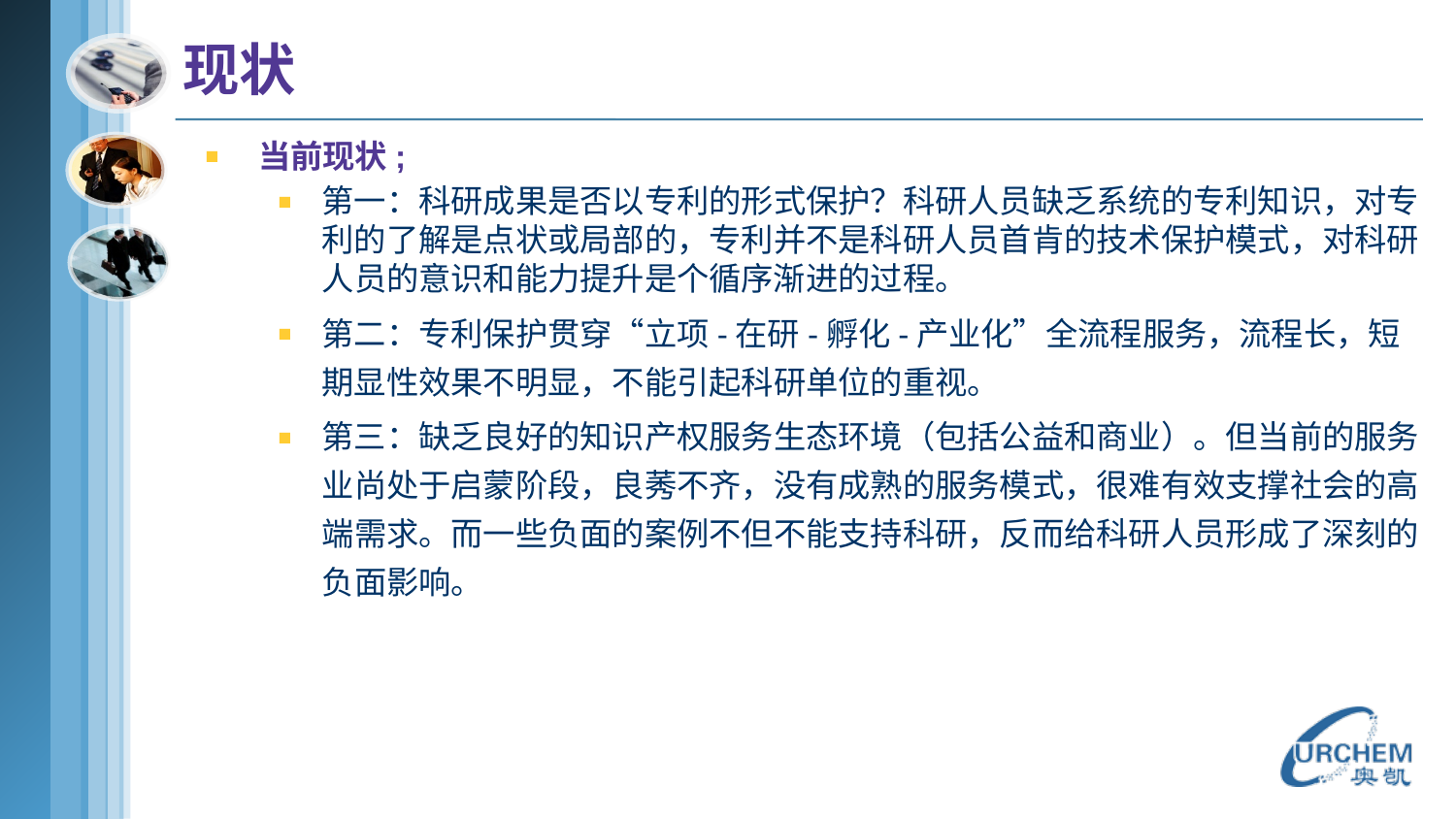

# 现状
当前现状;
第一：科研成果是否以专利的形式保护？科研人员缺乏系统的专利知识，对专利的了解是点状或局部的，专利并不是科研人员首肯的技术保护模式，对科研人员的意识和能力提升是个循序渐进的过程。
第二：专利保护贯穿“立项-在研-孵化-产业化”全流程服务，流程长，短期显性效果不明显，不能引起科研单位的重视。
第三：缺乏良好的知识产权服务生态环境（包括公益和商业）。但当前的服务业尚处于启蒙阶段，良莠不齐，没有成熟的服务模式，很难有效支撑社会的高端需求。而一些负面的案例不但不能支持科研，反而给科研人员形成了深刻的负面影响。